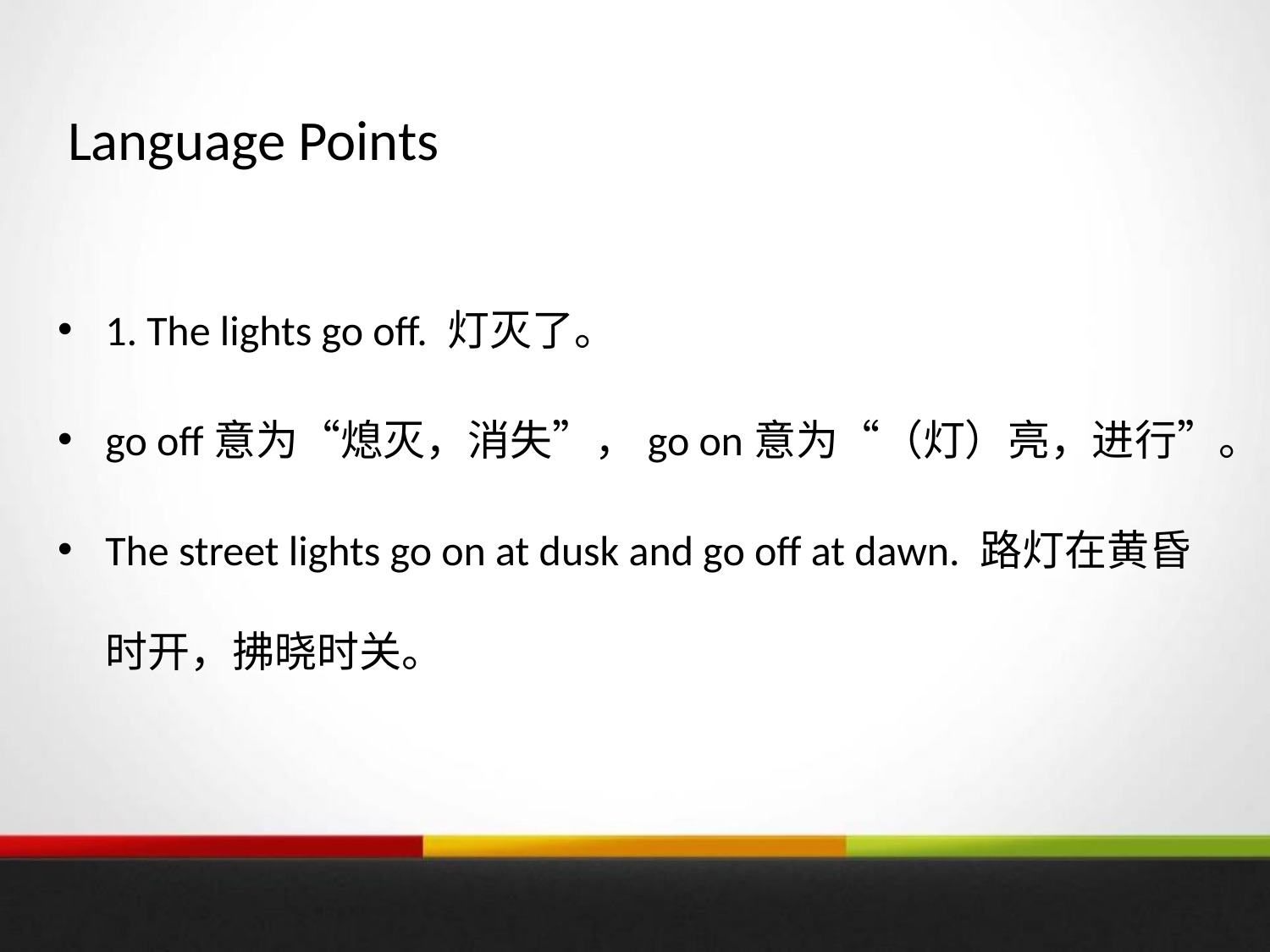

Language Points
1. The lights go off. 灯灭了。
go off意为“熄灭，消失”，go on意为“（灯）亮，进行”。
The street lights go on at dusk and go off at dawn. 路灯在黄昏时开，拂晓时关。